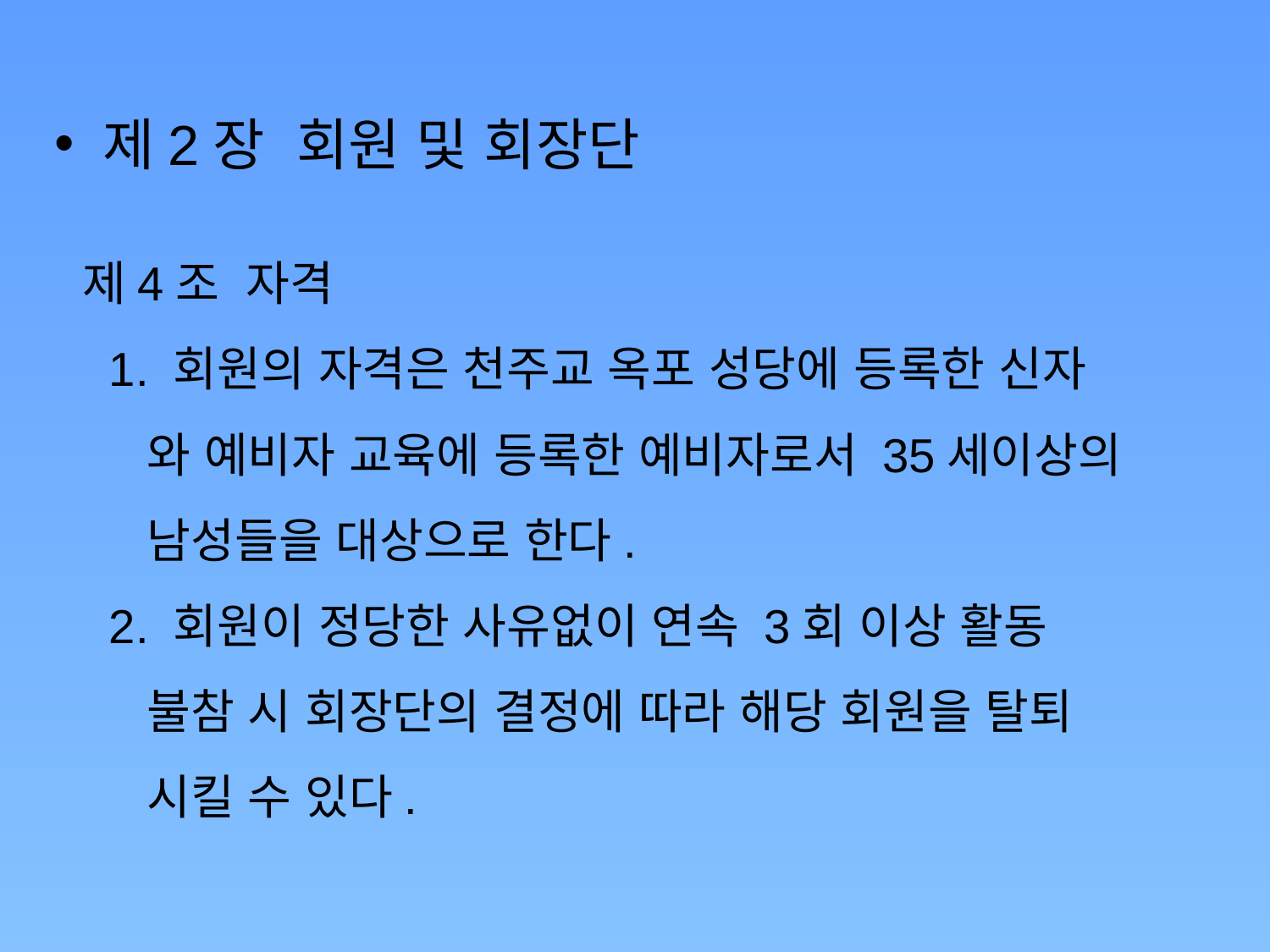

제2장  회원 및 회장단
제4조  자격
  1. 회원의 자격은 천주교 옥포 성당에 등록한 신자
    와 예비자 교육에 등록한 예비자로서 35세이상의
    남성들을 대상으로 한다.
  2. 회원이 정당한 사유없이 연속 3회 이상 활동
    불참 시 회장단의 결정에 따라 해당 회원을 탈퇴
    시킬 수 있다.